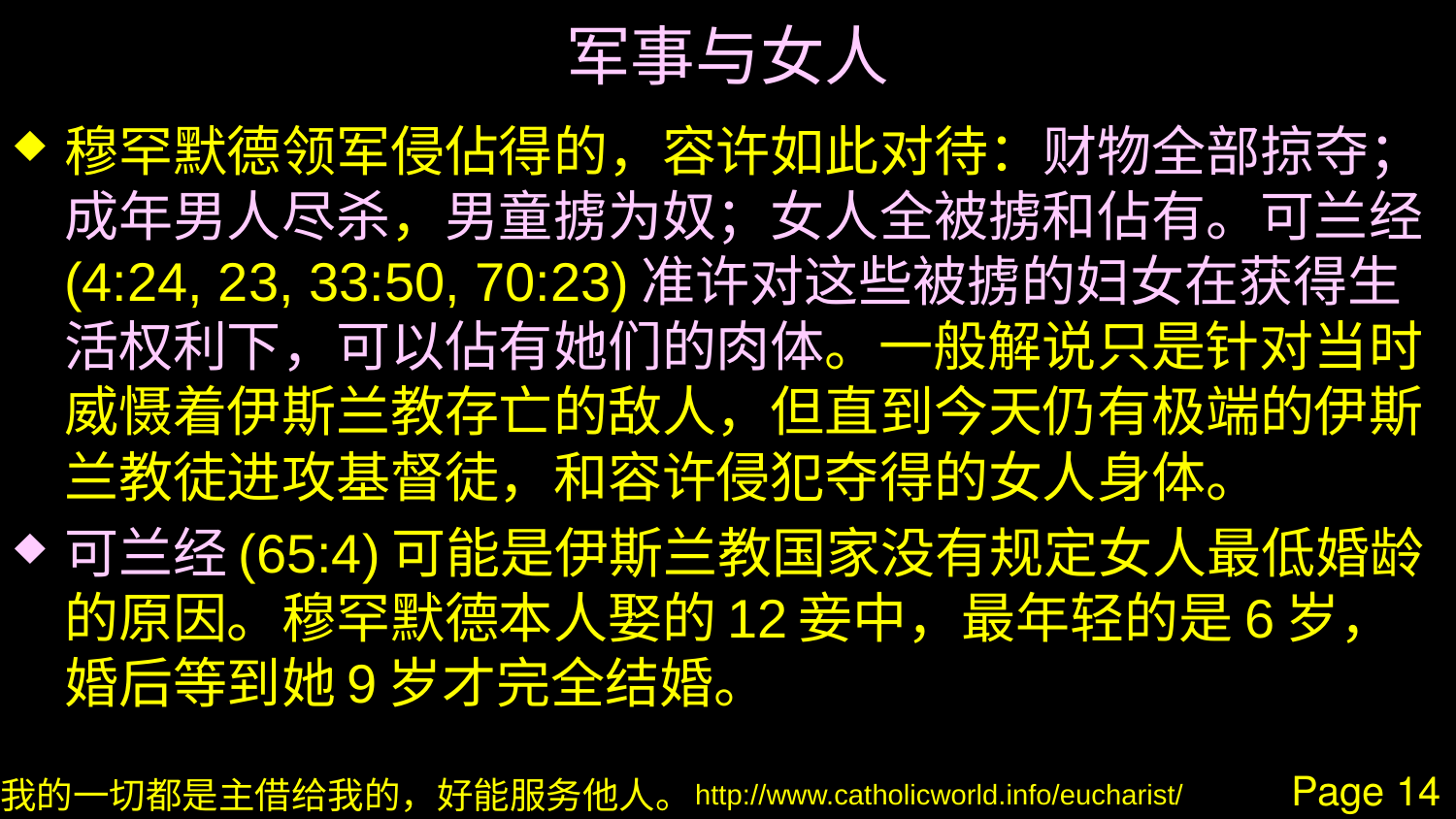

# 军事与女人
穆罕默德领军侵佔得的，容许如此对待：财物全部掠夺；成年男人尽杀，男童掳为奴；女人全被掳和佔有。可兰经(4:24, 23, 33:50, 70:23)准许对这些被掳的妇女在获得生活权利下，可以佔有她们的肉体。一般解说只是针对当时威慑着伊斯兰教存亡的敌人，但直到今天仍有极端的伊斯兰教徒进攻基督徒，和容许侵犯夺得的女人身体。
可兰经(65:4)可能是伊斯兰教国家没有规定女人最低婚龄的原因。穆罕默德本人娶的12妾中，最年轻的是6岁，婚后等到她9岁才完全结婚。